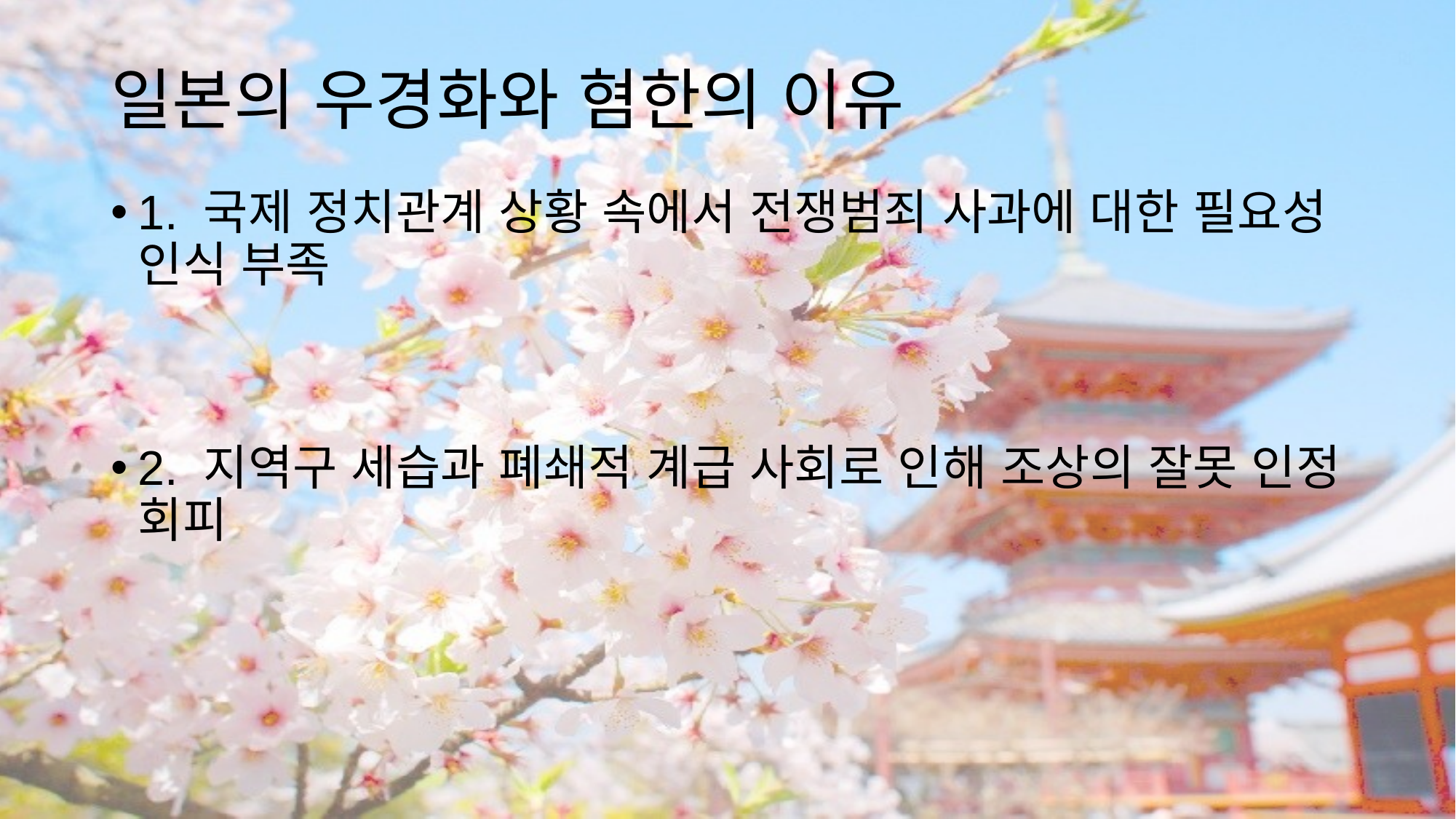

# 일본의 우경화와 혐한의 이유
1. 국제 정치관계 상황 속에서 전쟁범죄 사과에 대한 필요성 인식 부족

2. 지역구 세습과 폐쇄적 계급 사회로 인해 조상의 잘못 인정 회피